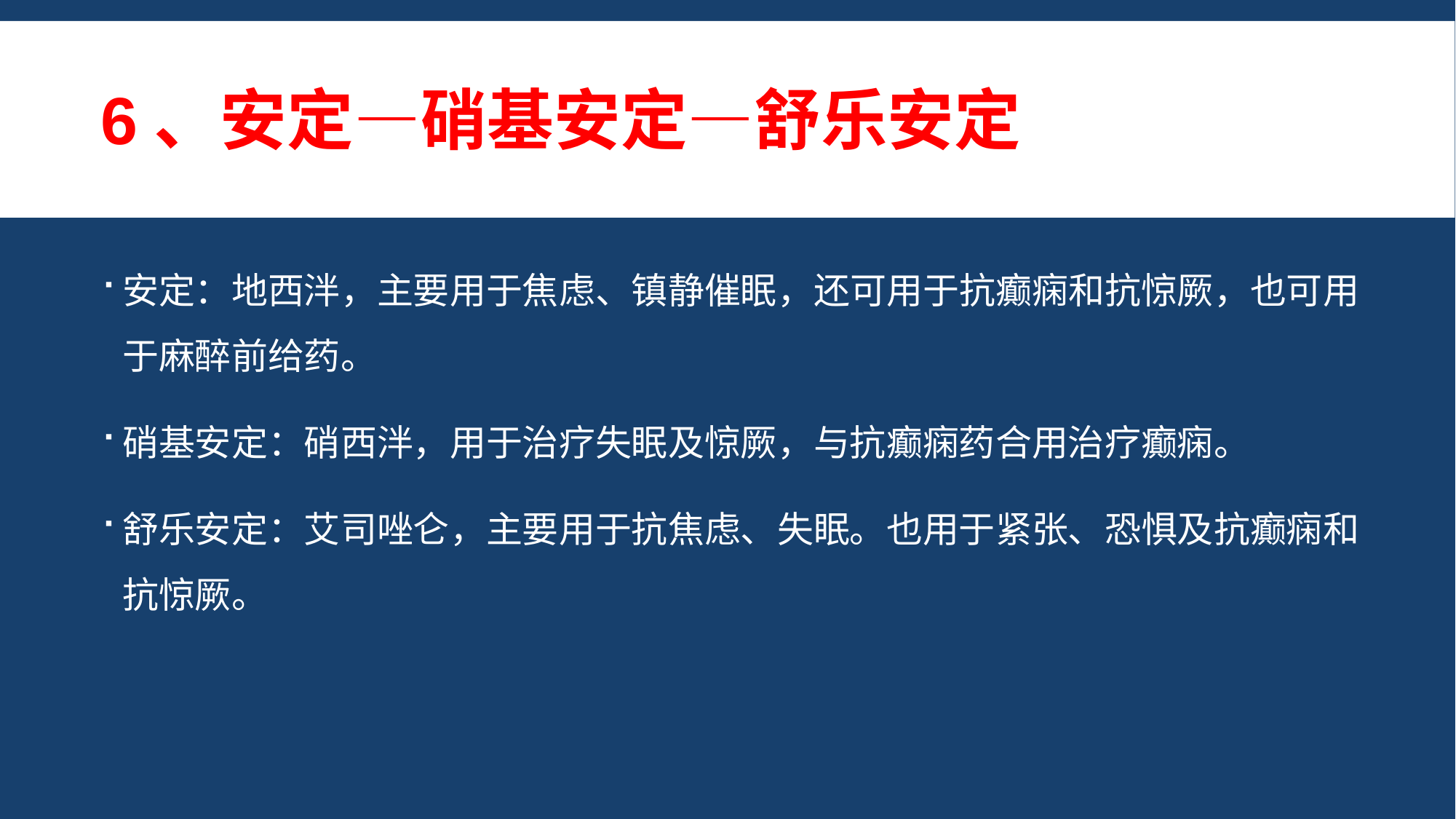

# 6、安定—硝基安定—舒乐安定
安定：地西泮，主要用于焦虑、镇静催眠，还可用于抗癫痫和抗惊厥，也可用于麻醉前给药。
硝基安定：硝西泮，用于治疗失眠及惊厥，与抗癫痫药合用治疗癫痫。
舒乐安定：艾司唑仑，主要用于抗焦虑、失眠。也用于紧张、恐惧及抗癫痫和抗惊厥。